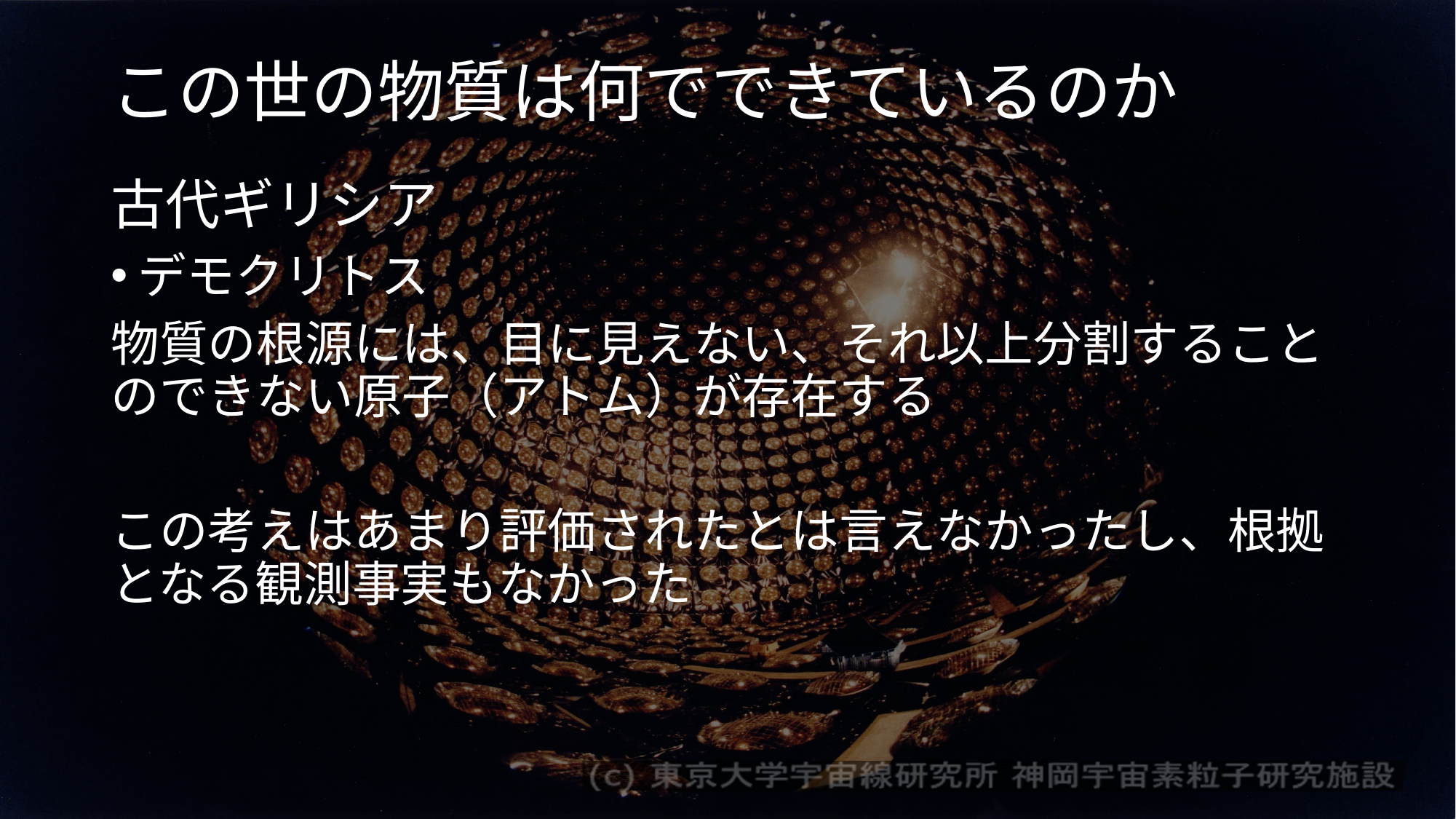

# この世の物質は何でできているのか
古代ギリシア
デモクリトス
物質の根源には、目に見えない、それ以上分割することのできない原子（アトム）が存在する

この考えはあまり評価されたとは言えなかったし、根拠となる観測事実もなかった